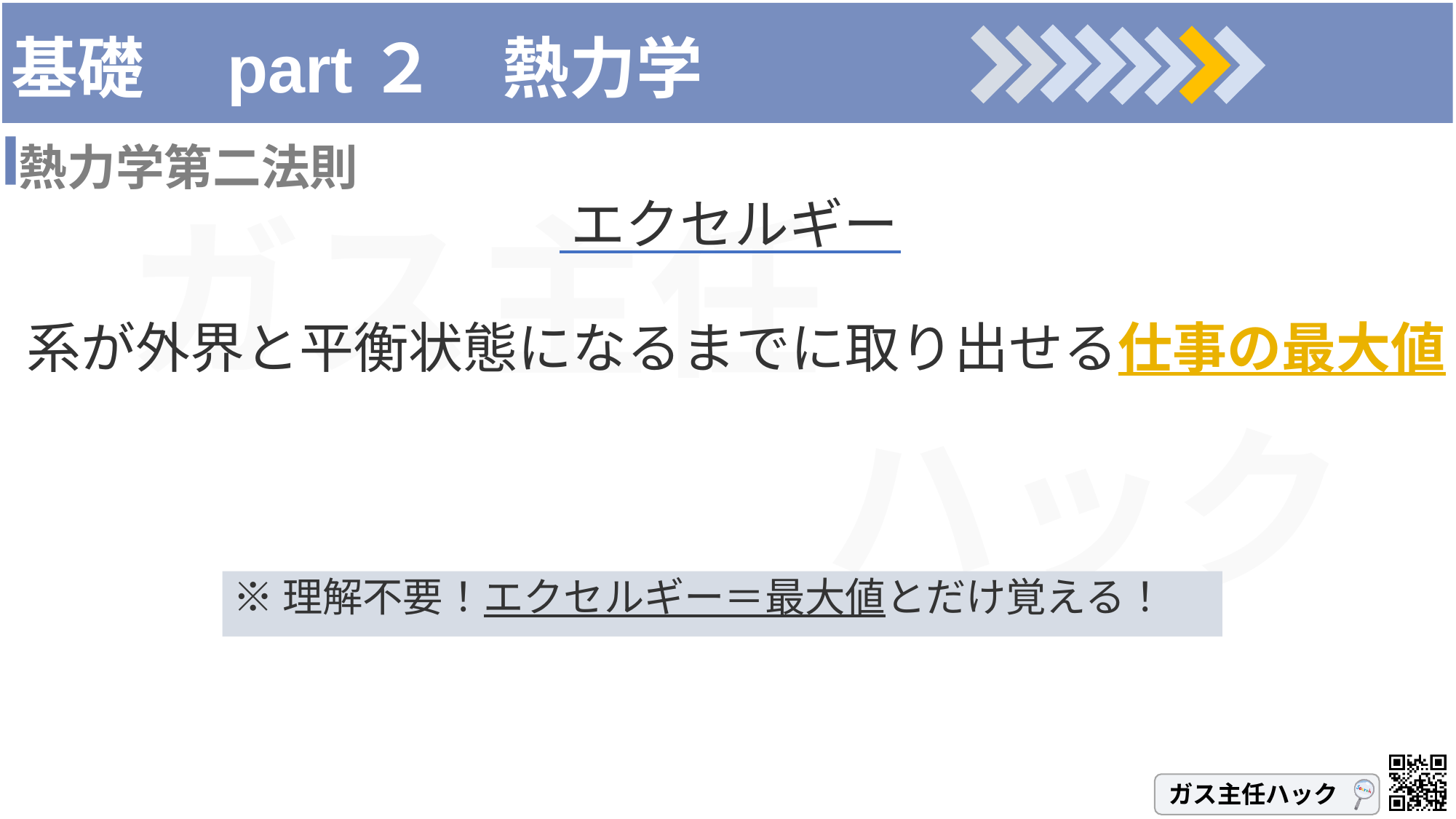

# 基礎　part２　熱力学

熱力学第二法則

エクセルギー
系が外界と平衡状態になるまでに取り出せる仕事の最大値

※理解不要！エクセルギー＝最大値とだけ覚える！